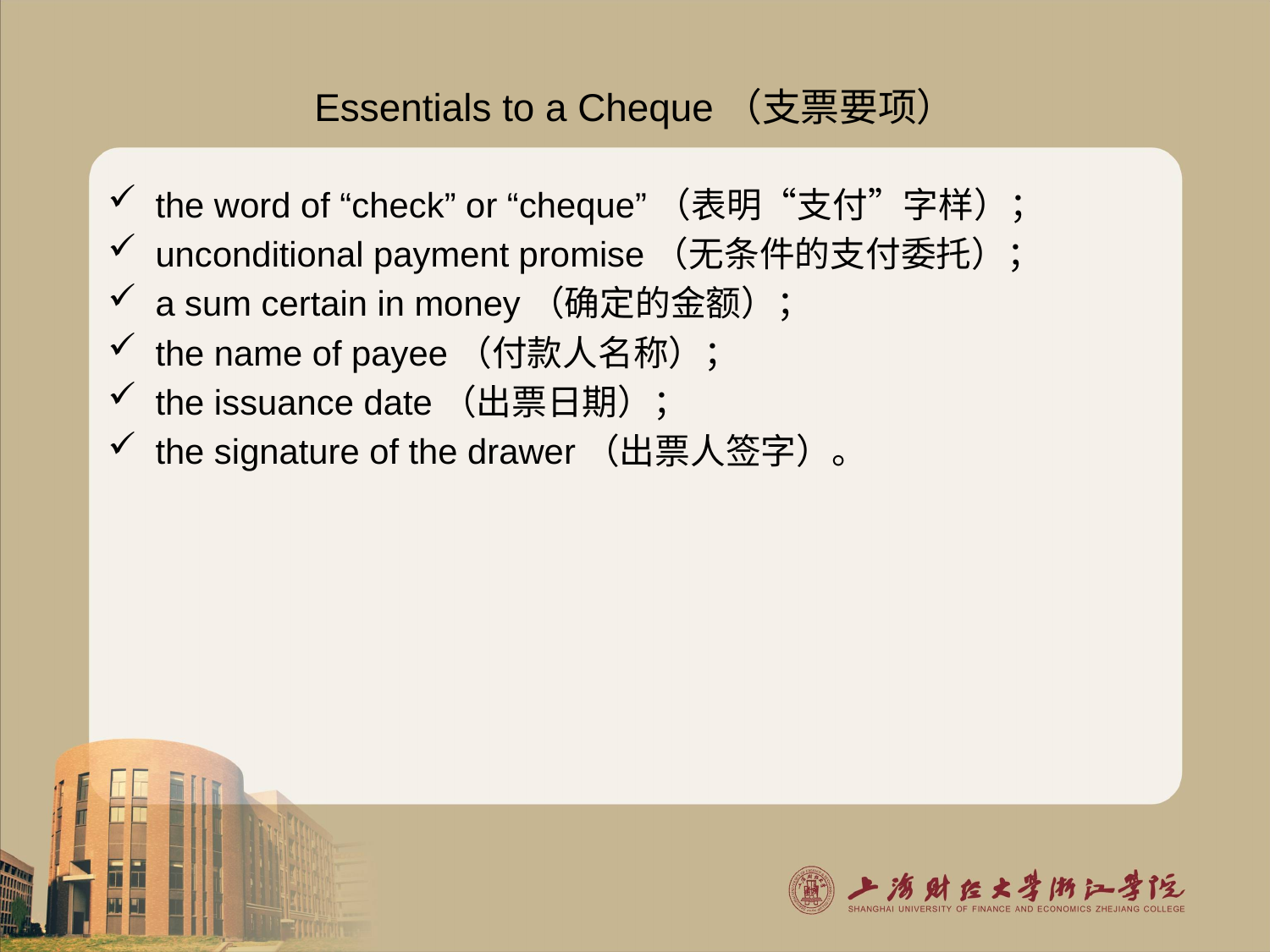

# Essentials to a Cheque（支票要项）
the word of “check” or “cheque”（表明“支付”字样）；
unconditional payment promise（无条件的支付委托）；
a sum certain in money（确定的金额）；
the name of payee（付款人名称）；
the issuance date（出票日期）；
the signature of the drawer（出票人签字）。